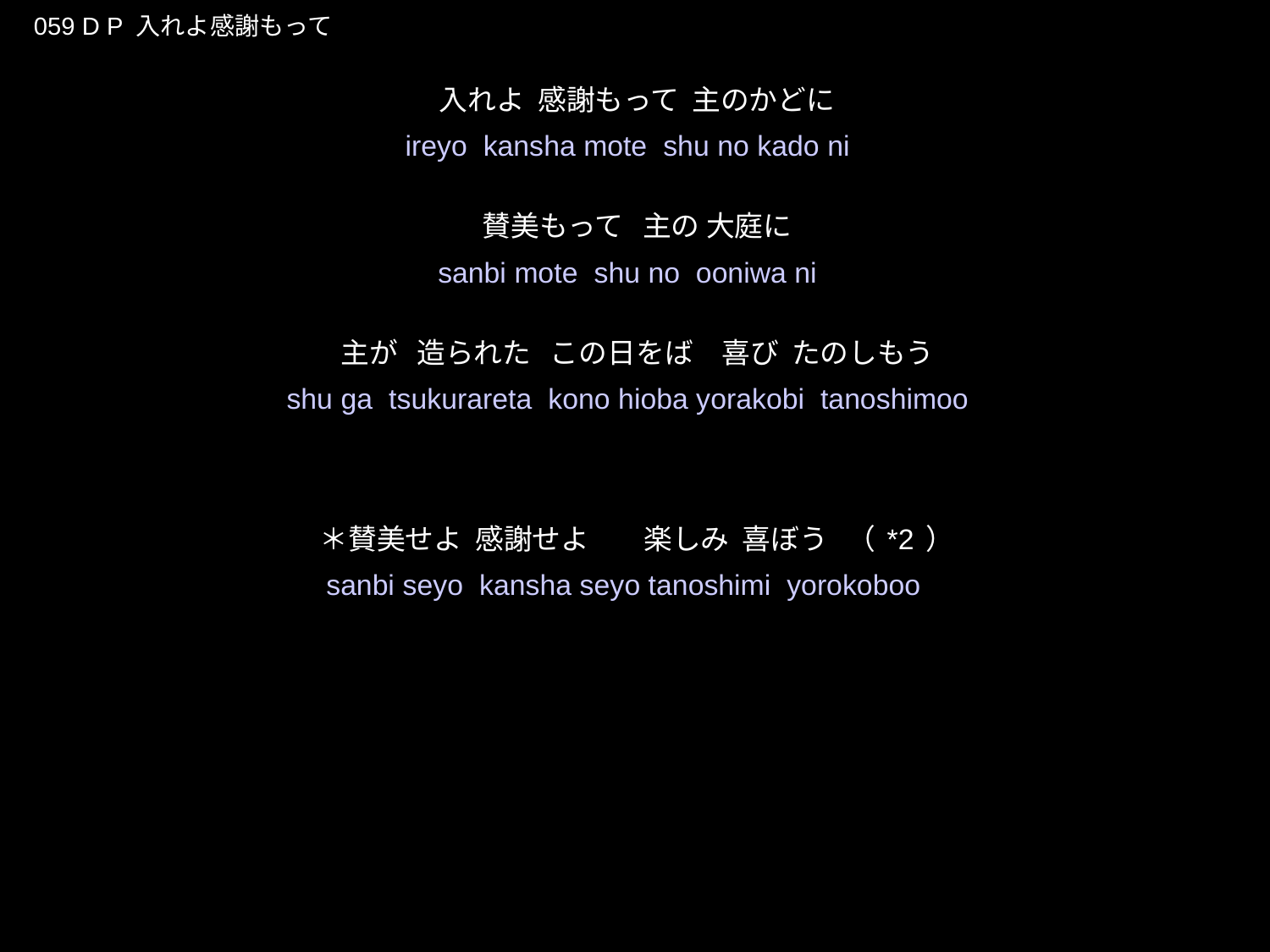

いれよかんしゃもって
★P
059 D P 入れよ感謝もって
入れよ  感謝もって  主のかどに
賛美もって   主の 大庭に
主が   造られた   この日をば　喜び  たのしもう
＊賛美せよ  感謝せよ　    楽しみ  喜ぼう   （*2）
★３
ireyo  kansha mote  shu no kado ni
sanbi mote  shu no  ooniwa ni
shu ga  tsukurareta  kono hioba yorakobi  tanoshimoo
sanbi seyo  kansha seyo tanoshimi  yorokoboo